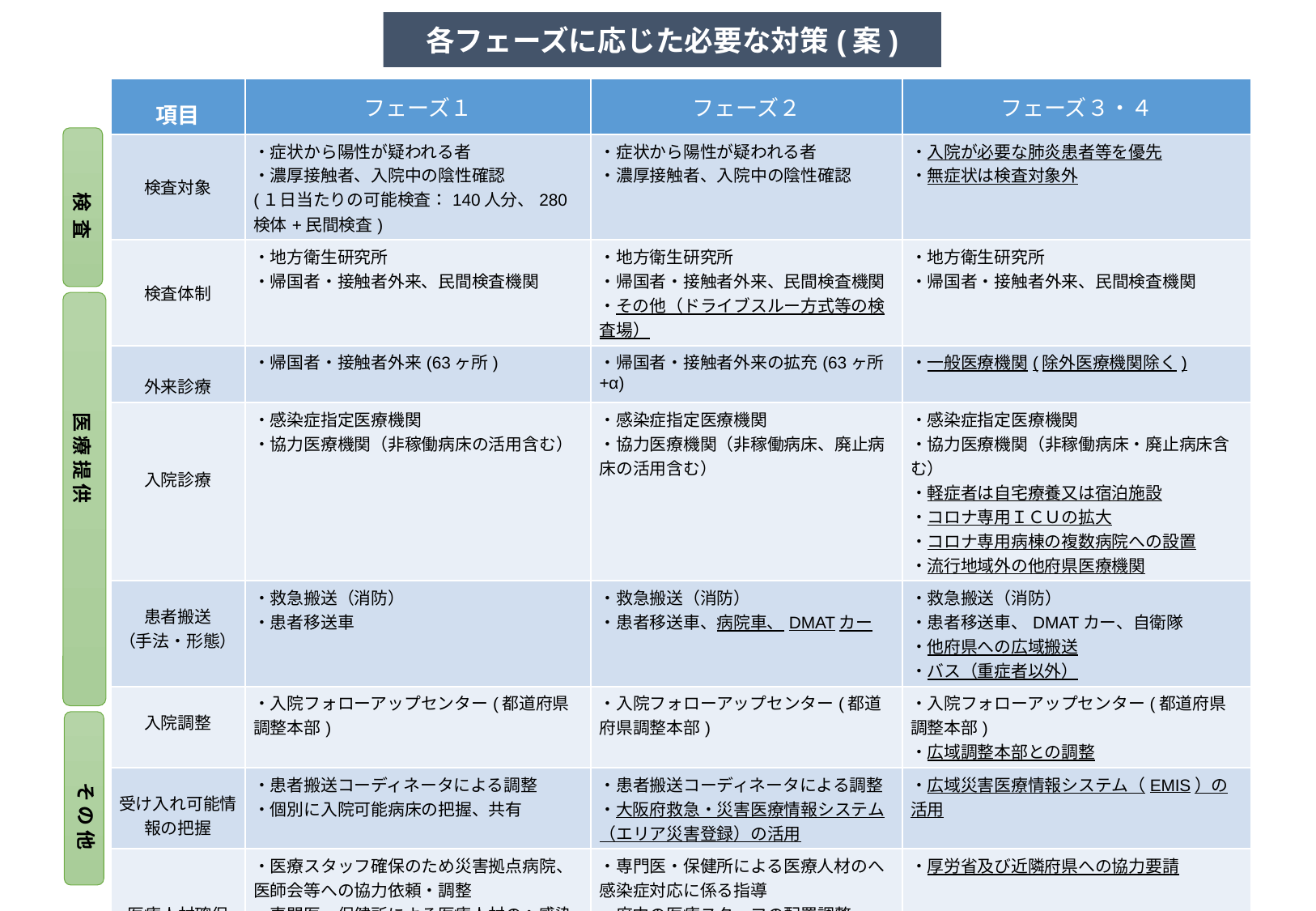

各フェーズに応じた必要な対策(案)
| 項目 | フェーズ１ | フェーズ２ | フェーズ３・４ |
| --- | --- | --- | --- |
| 検査対象 | ・症状から陽性が疑われる者 ・濃厚接触者、入院中の陰性確認 (１日当たりの可能検査：140人分、280検体+民間検査) | ・症状から陽性が疑われる者 ・濃厚接触者、入院中の陰性確認 | ・入院が必要な肺炎患者等を優先 ・無症状は検査対象外 |
| 検査体制 | ・地方衛生研究所 ・帰国者・接触者外来、民間検査機関 | ・地方衛生研究所 ・帰国者・接触者外来、民間検査機関 ・その他（ドライブスルー方式等の検査場） | ・地方衛生研究所 ・帰国者・接触者外来、民間検査機関 |
| 外来診療 | ・帰国者・接触者外来(63ヶ所) | ・帰国者・接触者外来の拡充(63ヶ所+α) | ・一般医療機関(除外医療機関除く) |
| 入院診療 | ・感染症指定医療機関 ・協力医療機関（非稼働病床の活用含む） | ・感染症指定医療機関 ・協力医療機関（非稼働病床、廃止病床の活用含む） | ・感染症指定医療機関 ・協力医療機関（非稼働病床・廃止病床含む） ・軽症者は自宅療養又は宿泊施設 ・コロナ専用ＩＣＵの拡大 ・コロナ専用病棟の複数病院への設置 ・流行地域外の他府県医療機関 |
| 患者搬送 （手法・形態） | ・救急搬送（消防） ・患者移送車 | ・救急搬送（消防） ・患者移送車、病院車、DMATカー | ・救急搬送（消防） ・患者移送車、DMATカー、自衛隊 ・他府県への広域搬送 ・バス（重症者以外） |
| 入院調整 | ・入院フォローアップセンター(都道府県調整本部) | ・入院フォローアップセンター(都道府県調整本部) | ・入院フォローアップセンター(都道府県調整本部) ・広域調整本部との調整 |
| 受け入れ可能情報の把握 | ・患者搬送コーディネータによる調整 ・個別に入院可能病床の把握、共有 | ・患者搬送コーディネータによる調整 ・大阪府救急・災害医療情報システム（エリア災害登録）の活用 | ・広域災害医療情報システム（EMIS）の活用 |
| 医療人材確保 | ・医療スタッフ確保のため災害拠点病院、医師会等への協力依頼・調整 ・専門医・保健所による医療人材のへ感染症対応に係る指導 | ・専門医・保健所による医療人材のへ感染症対応に係る指導 ・府内の医療スタッフの配置調整 | ・厚労省及び近隣府県への協力要請 |
| 保健所の機能 | ・受診相談 ・積極的疫学調査（全数） ・協力医療機関に対する感染症対応の指導 | ・受診相談 ・積極的疫学調査（優先順位付け） | ・受診相談 ・自宅療養者等の健康観察（陰性確認のための検体採取） |

     検  査

             医 療 提 供

     そ の 他